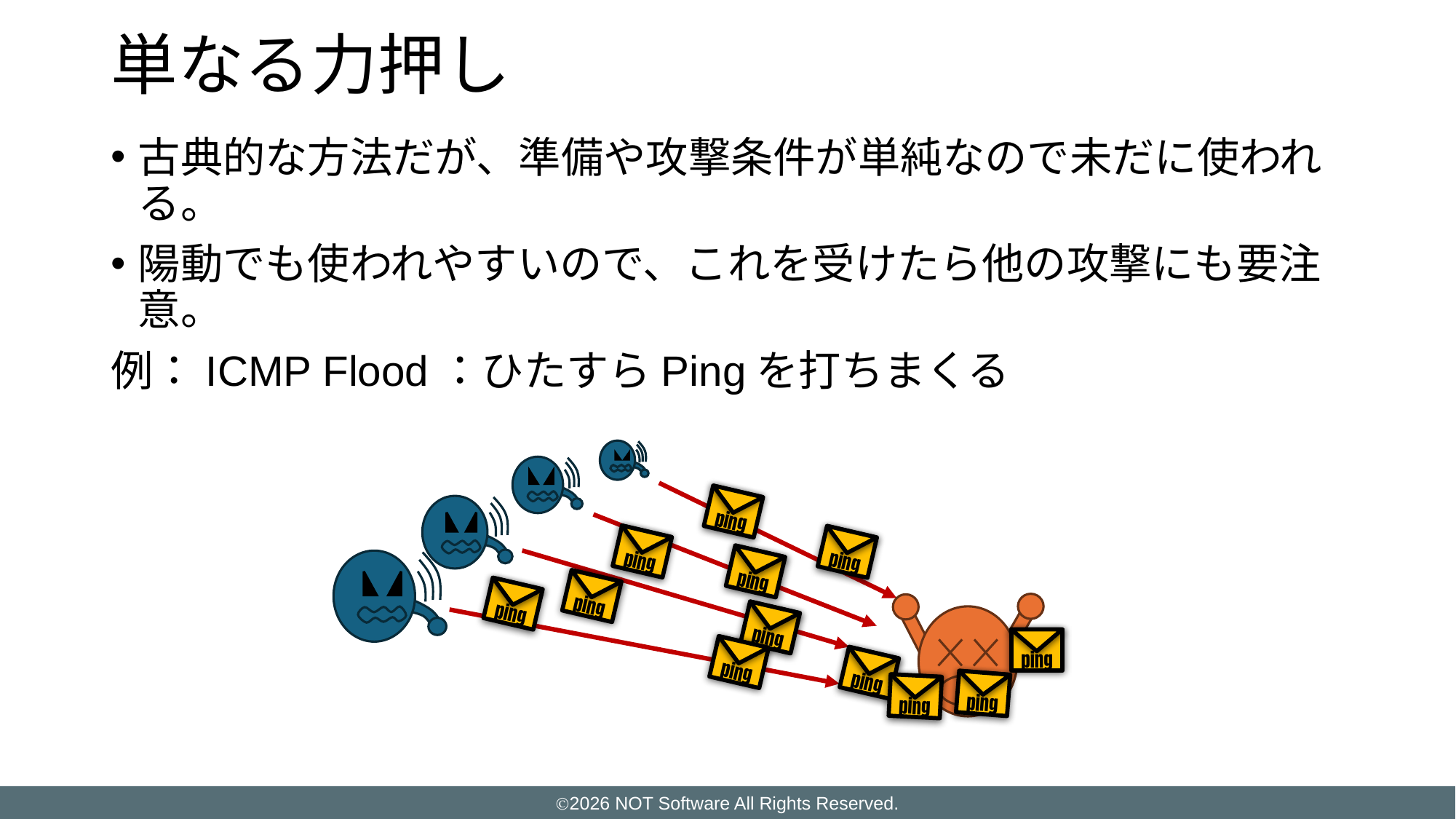

# 単なる力押し
古典的な方法だが、準備や攻撃条件が単純なので未だに使われる。
陽動でも使われやすいので、これを受けたら他の攻撃にも要注意。
例：ICMP Flood：ひたすらPingを打ちまくる

ping

ping

ping

ping

ping

ping

ping

ping

ping

ping

ping

ping